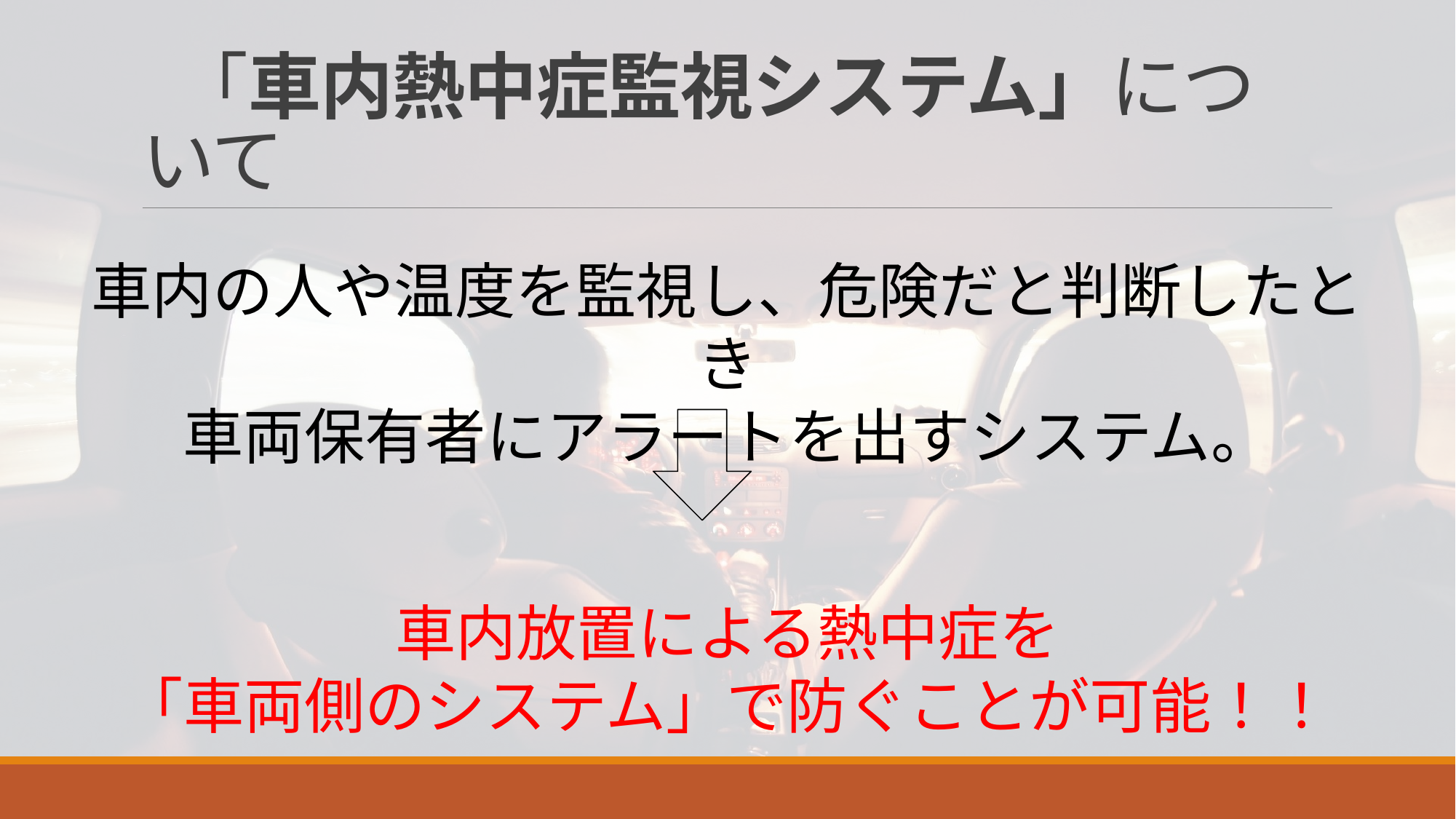

# 「車内熱中症監視システム」について
車内の人や温度を監視し、危険だと判断したとき
車両保有者にアラートを出すシステム。

車内放置による熱中症を
「車両側のシステム」で防ぐことが可能！！